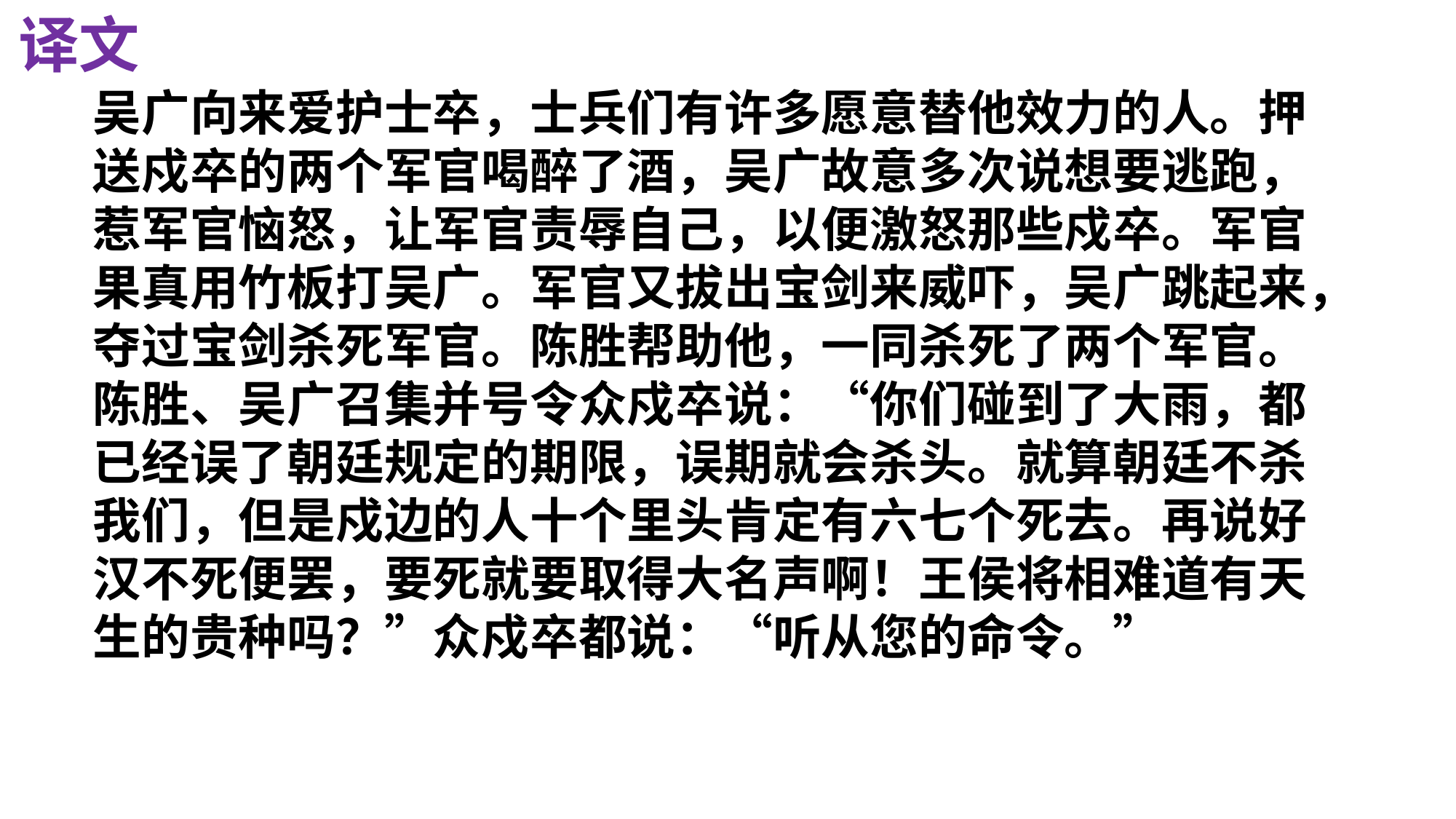

译文
吴广向来爱护士卒，士兵们有许多愿意替他效力的人。押送戍卒的两个军官喝醉了酒，吴广故意多次说想要逃跑，惹军官恼怒，让军官责辱自己，以便激怒那些戍卒。军官果真用竹板打吴广。军官又拔出宝剑来威吓，吴广跳起来，夺过宝剑杀死军官。陈胜帮助他，一同杀死了两个军官。陈胜、吴广召集并号令众戍卒说：“你们碰到了大雨，都已经误了朝廷规定的期限，误期就会杀头。就算朝廷不杀我们，但是戍边的人十个里头肯定有六七个死去。再说好汉不死便罢，要死就要取得大名声啊！王侯将相难道有天生的贵种吗？”众戍卒都说：“听从您的命令。”